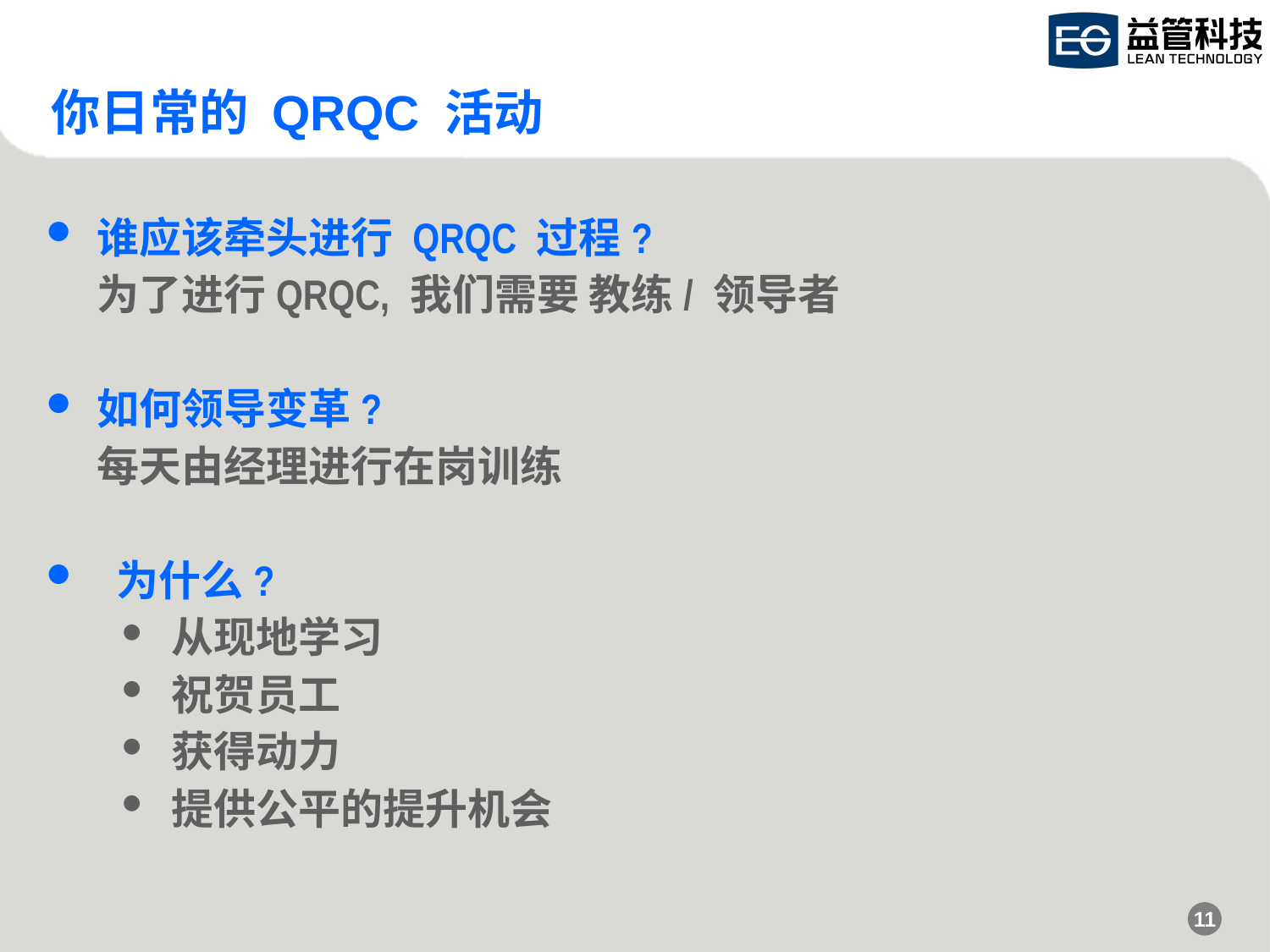

# 你日常的 QRQC 活动
谁应该牵头进行 QRQC 过程?
	为了进行QRQC, 我们需要 教练/ 领导者

如何领导变革?
	每天由经理进行在岗训练

 为什么?
从现地学习
祝贺员工
获得动力
提供公平的提升机会